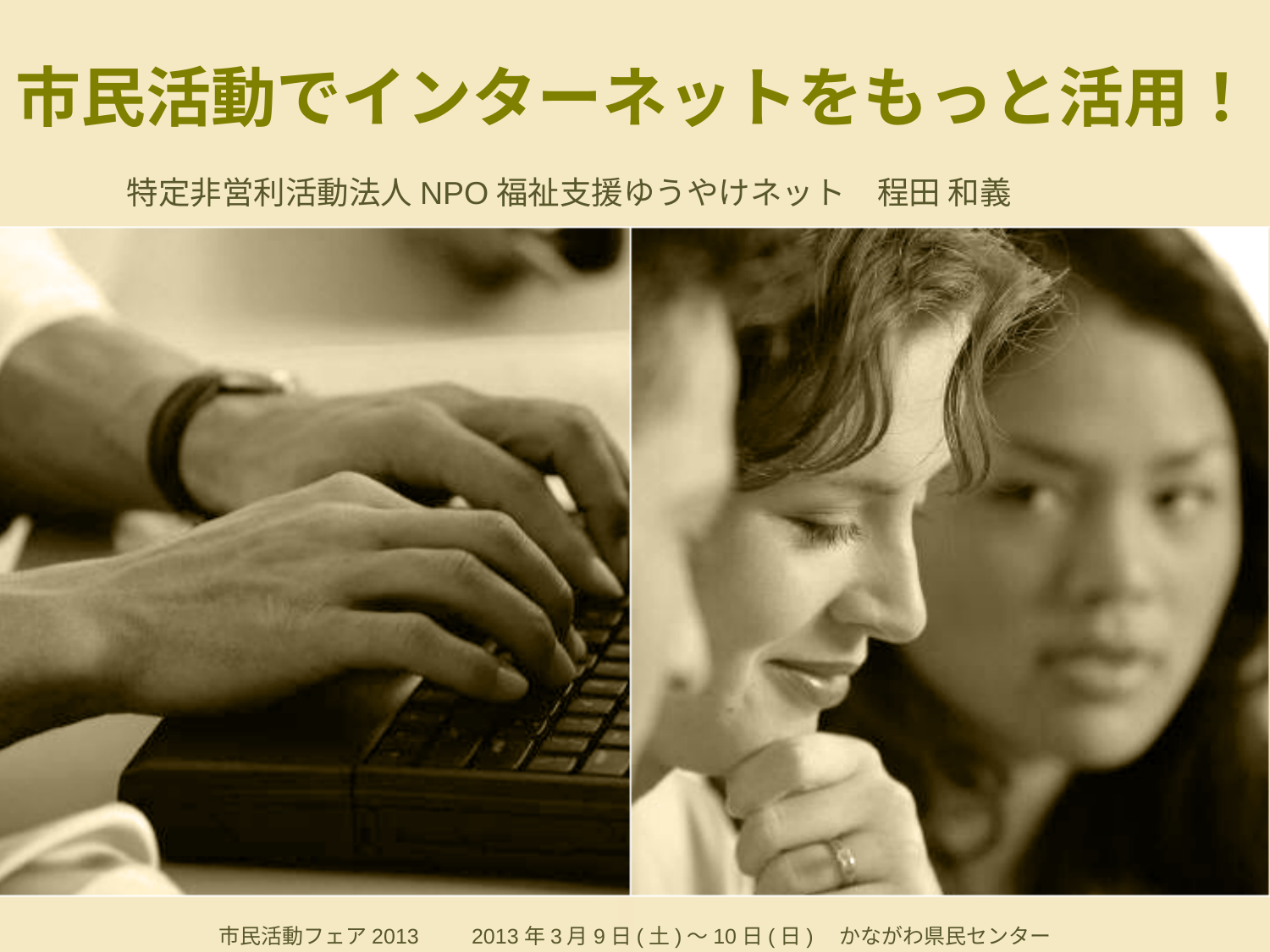

# 市民活動でインターネットをもっと活用！
特定非営利活動法人NPO福祉支援ゆうやけネット　程田 和義
市民活動フェア2013　　2013年3月9日(土)～10日(日)　かながわ県民センター